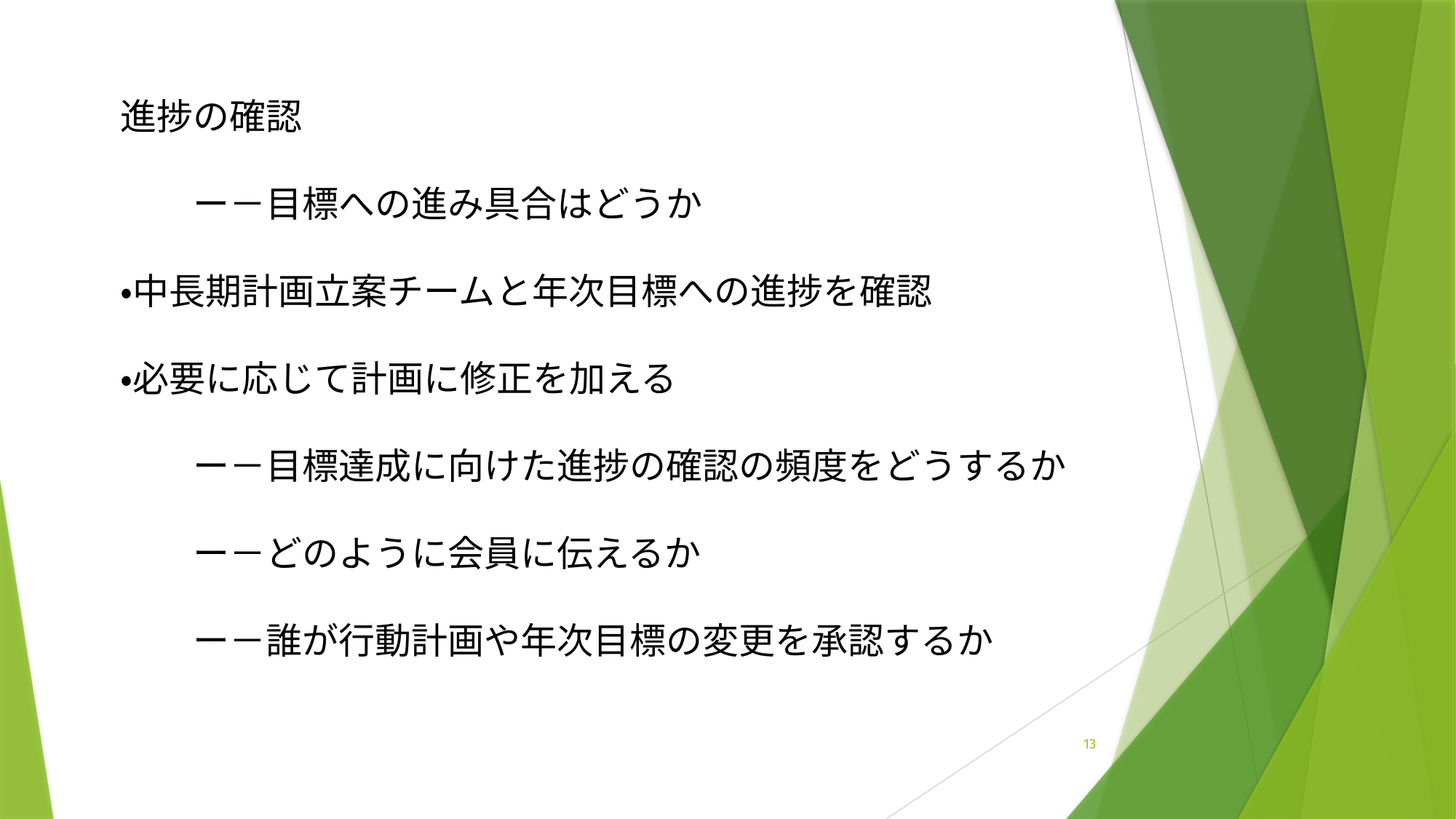

進捗の確認

　　ー－目標への進み具合はどうか

・中長期計画立案チームと年次目標への進捗を確認

・必要に応じて計画に修正を加える

　　ー－目標達成に向けた進捗の確認の頻度をどうするか

　　ー－どのように会員に伝えるか

　　ー－誰が行動計画や年次目標の変更を承認するか
13